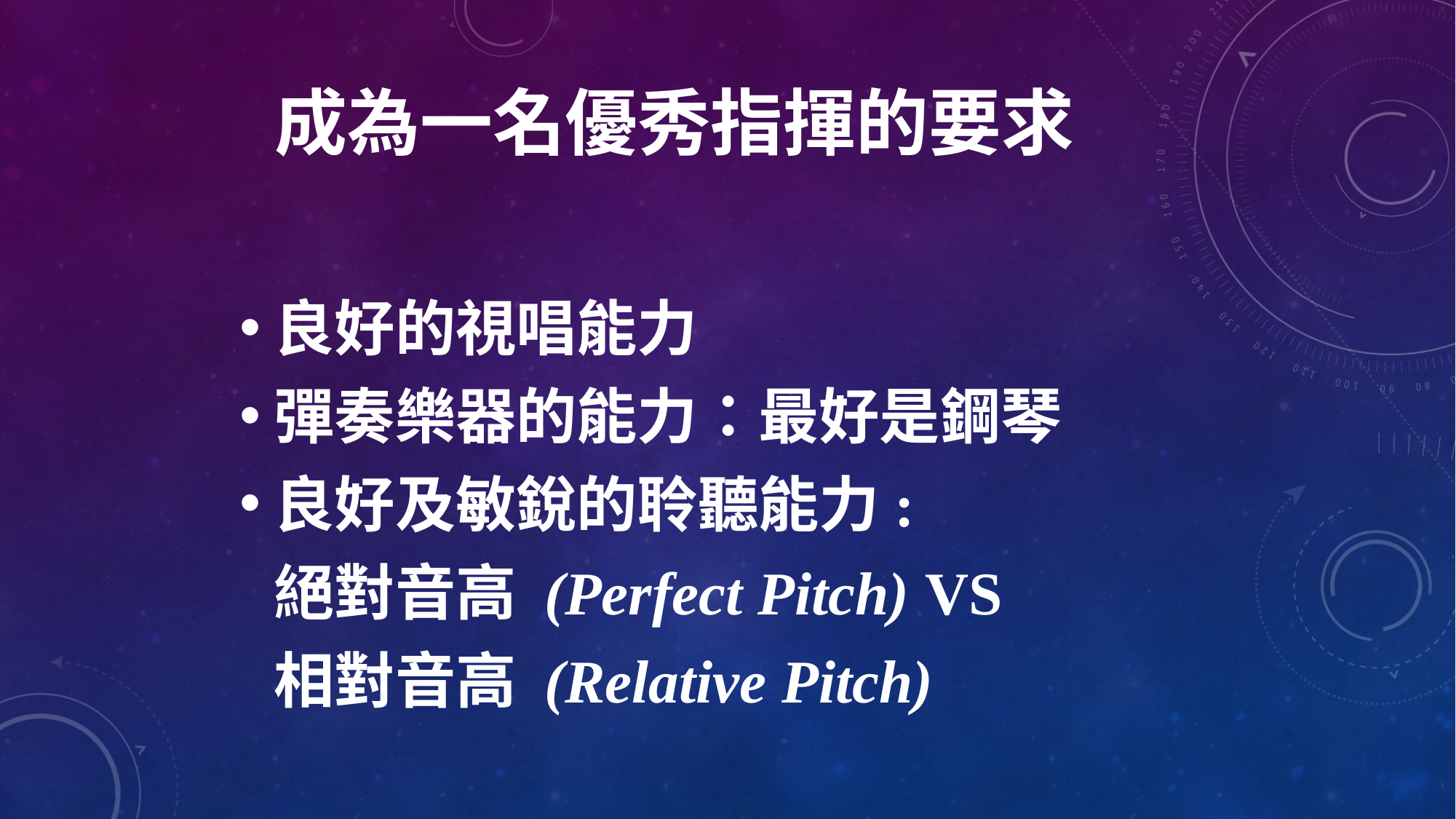

# 成為一名優秀指揮的要求
良好的視唱能力
彈奏樂器的能力：最好是鋼琴
良好及敏銳的聆聽能力:
	絕對音高 (Perfect Pitch) VS
	相對音高 (Relative Pitch)